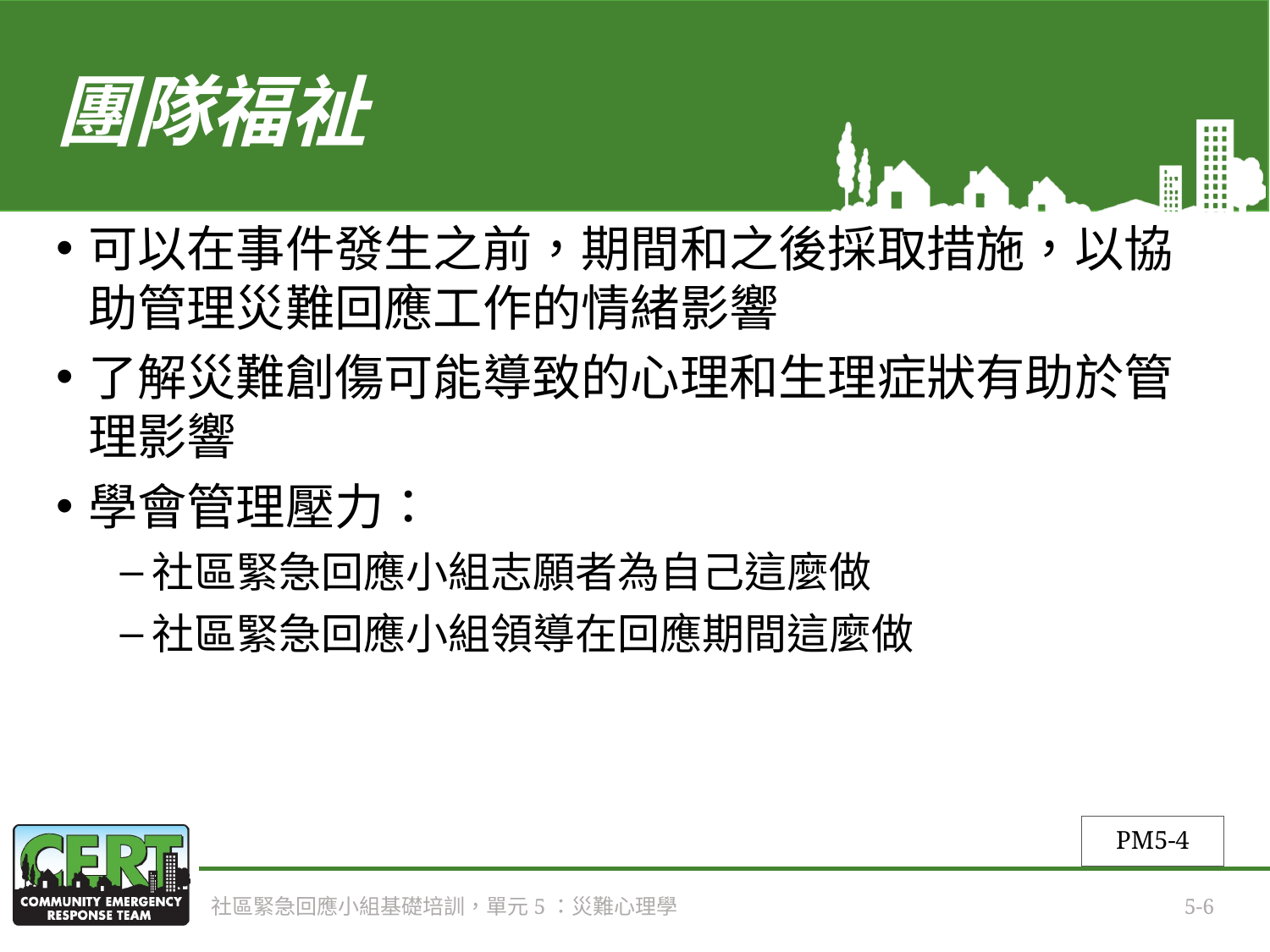

# 團隊福祉
可以在事件發生之前，期間和之後採取措施，以協助管理災難回應工作的情緒影響
了解災難創傷可能導致的心理和生理症狀有助於管理影響
學會管理壓力：
社區緊急回應小組志願者為自己這麼做
社區緊急回應小組領導在回應期間這麼做

PM5-4
社區緊急回應小組基礎培訓，單元5：災難心理學
5-6